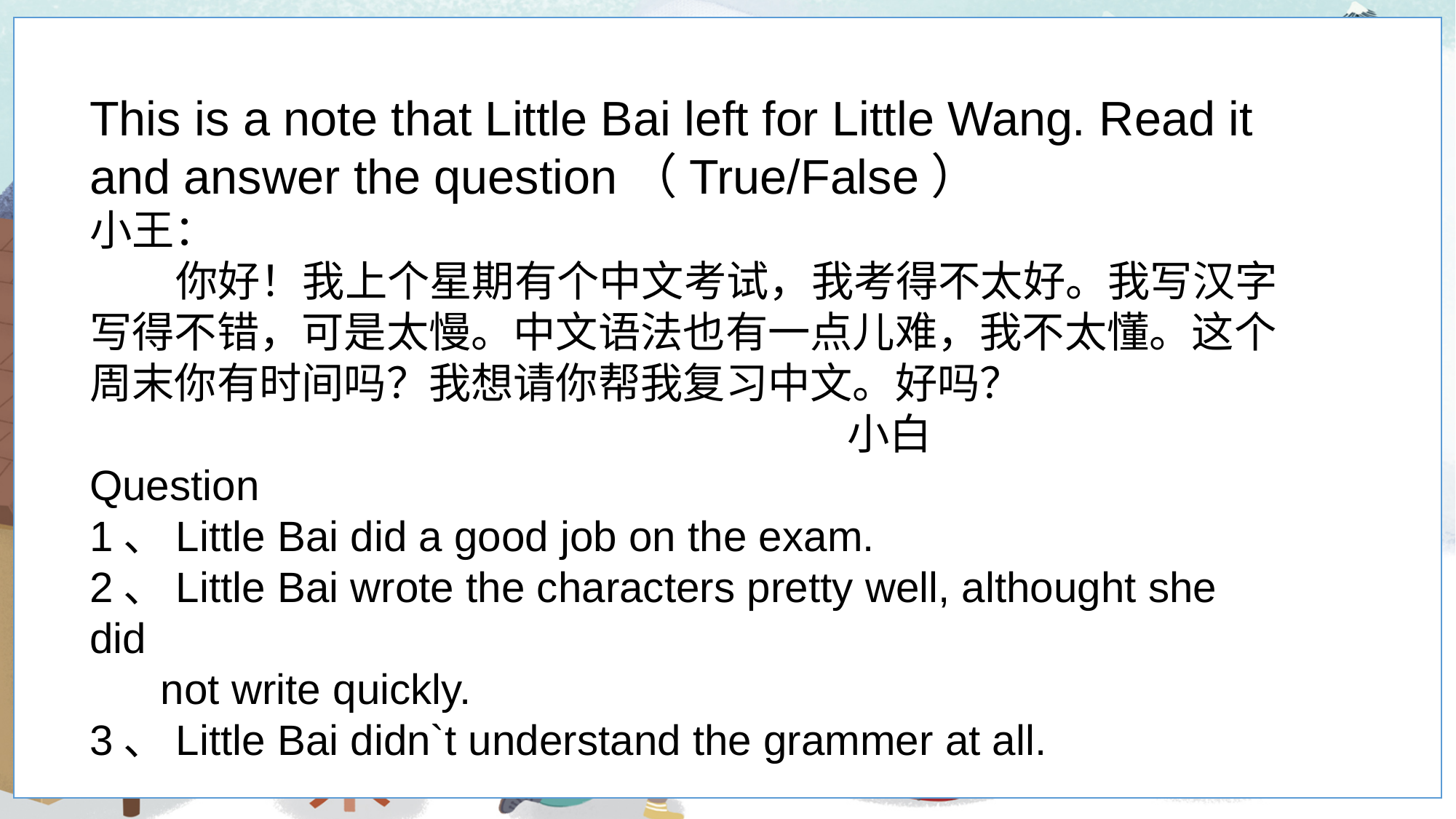

This is a note that Little Bai left for Little Wang. Read it and answer the question（True/False）
小王：
        你好！我上个星期有个中文考试，我考得不太好。我写汉字写得不错，可是太慢。中文语法也有一点儿难，我不太懂。这个周末你有时间吗？我想请你帮我复习中文。好吗？
                                                                               小白
Question
1、Little Bai did a good job on the exam.
2、Little Bai wrote the characters pretty well, althought she did
      not write quickly.
3、Little Bai didn`t understand the grammer at all.